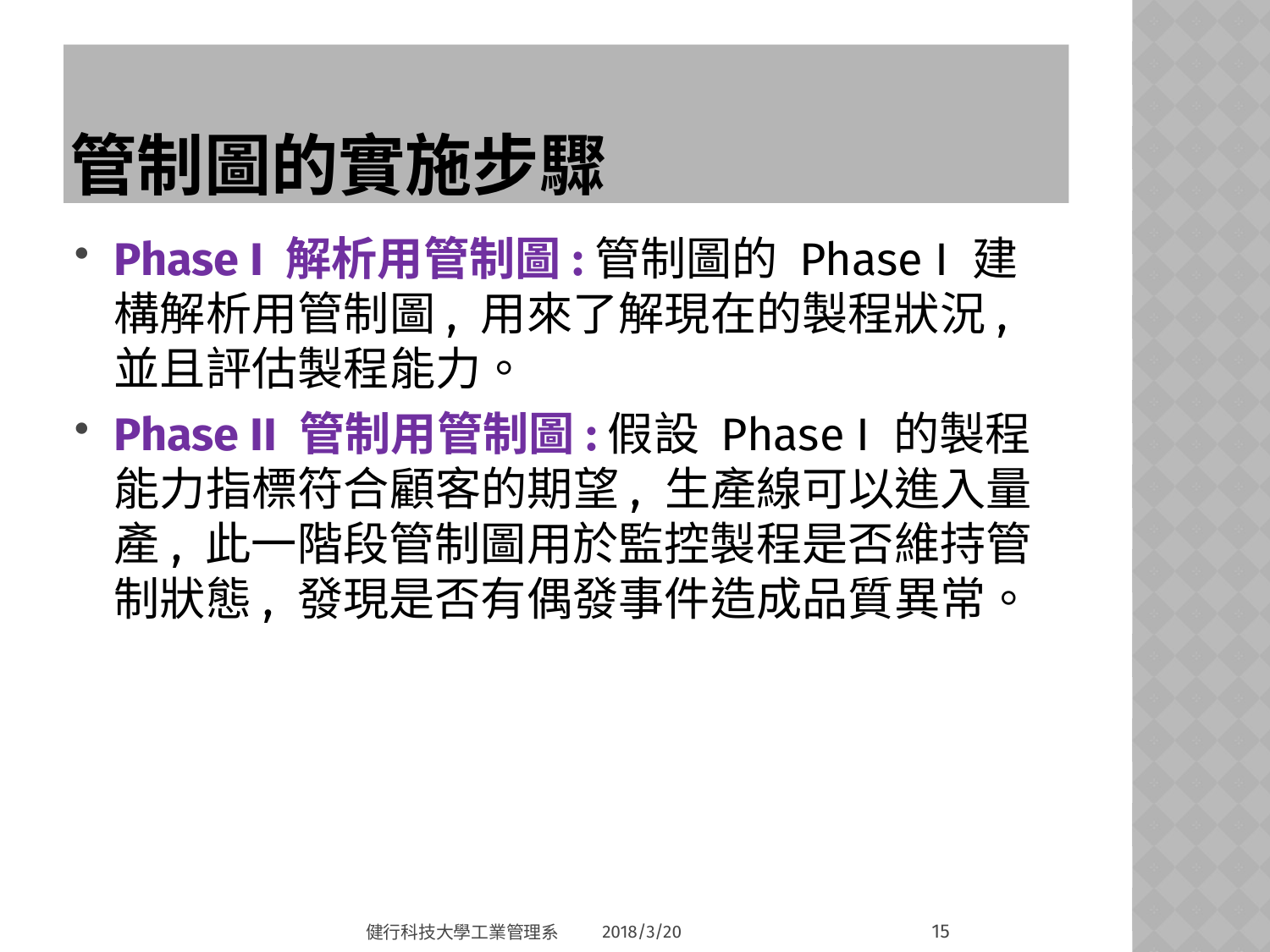

# 管制圖的實施步驟
Phase I 解析用管制圖:管制圖的 Phase I 建構解析用管制圖, 用來了解現在的製程狀況, 並且評估製程能力。
Phase II 管制用管制圖:假設 Phase I 的製程能力指標符合顧客的期望, 生產線可以進入量產, 此一階段管制圖用於監控製程是否維持管制狀態, 發現是否有偶發事件造成品質異常。
15
健行科技大學工業管理系
2018/3/20